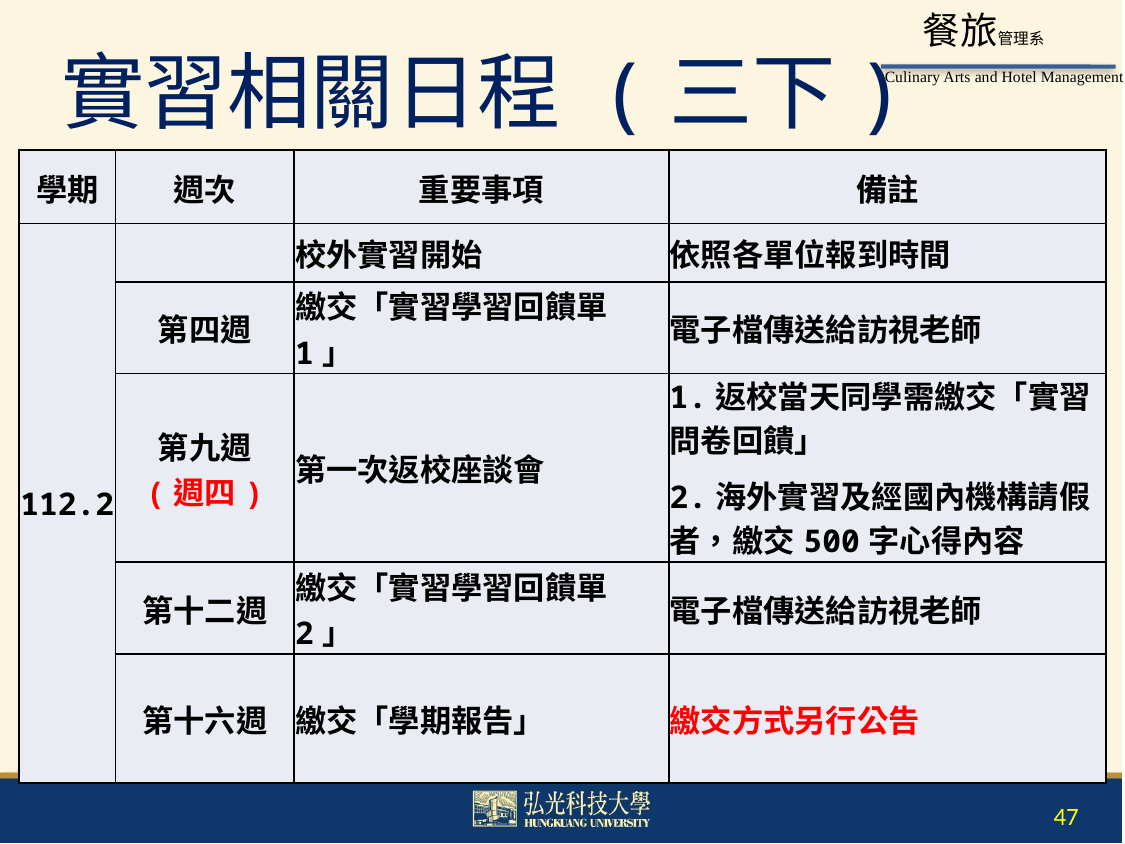

實習相關日程 (三下)
| 學期 | 週次 | 重要事項 | 備註 |
| --- | --- | --- | --- |
| 112.2 |  | 校外實習開始 | 依照各單位報到時間 |
|  | 第四週 | 繳交「實習學習回饋單1」 | 電子檔傳送給訪視老師 |
|  | 第九週 (週四) | 第一次返校座談會 | 1.返校當天同學需繳交「實習問卷回饋」 2.海外實習及經國內機構請假者，繳交500字心得內容 |
|  | 第十二週 | 繳交「實習學習回饋單2」 | 電子檔傳送給訪視老師 |
|  | 第十六週 | 繳交「學期報告」 | 繳交方式另行公告 |
47